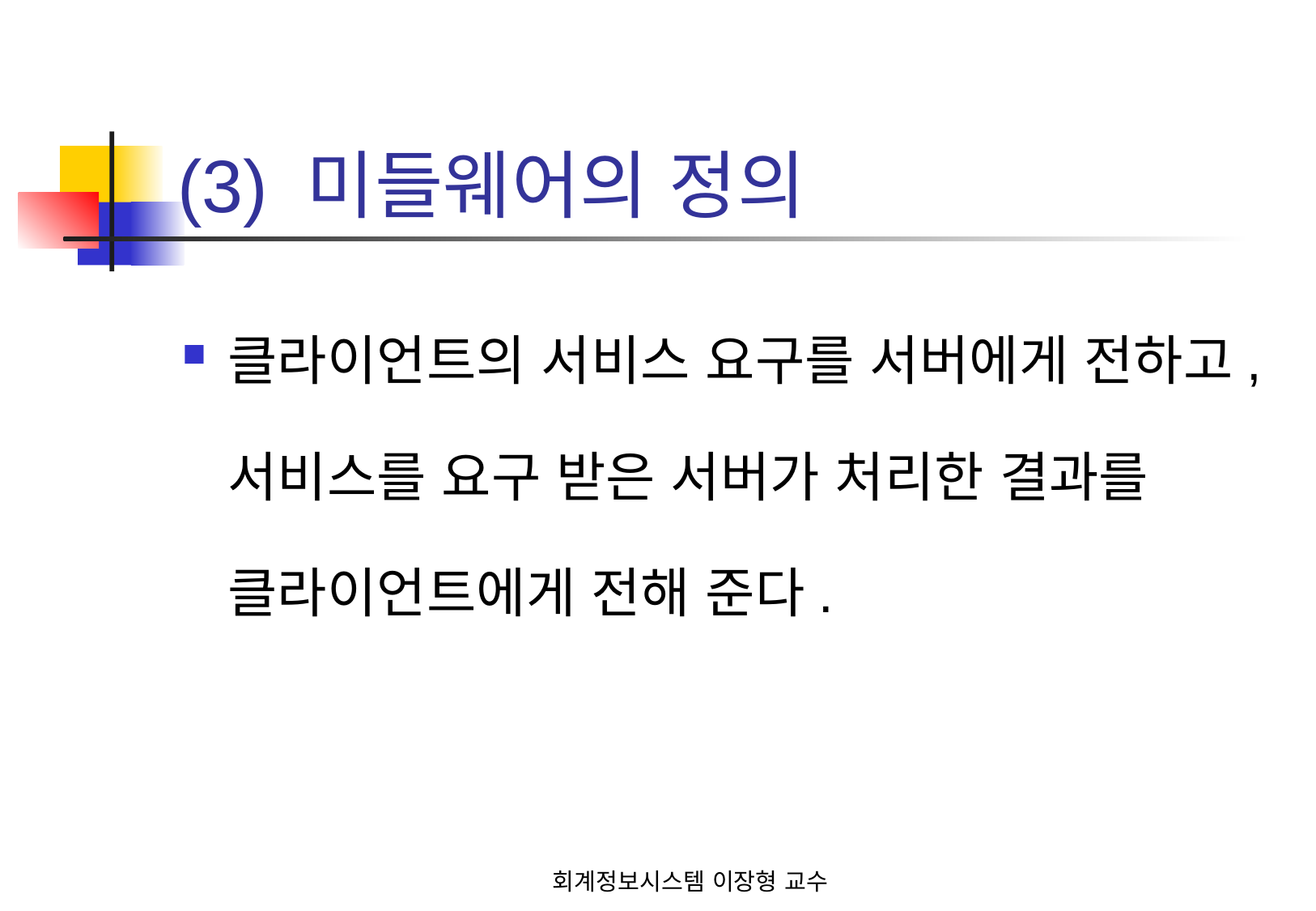

# (3) 미들웨어의 정의
클라이언트의 서비스 요구를 서버에게 전하고, 서비스를 요구 받은 서버가 처리한 결과를 클라이언트에게 전해 준다.
회계정보시스템 이장형 교수